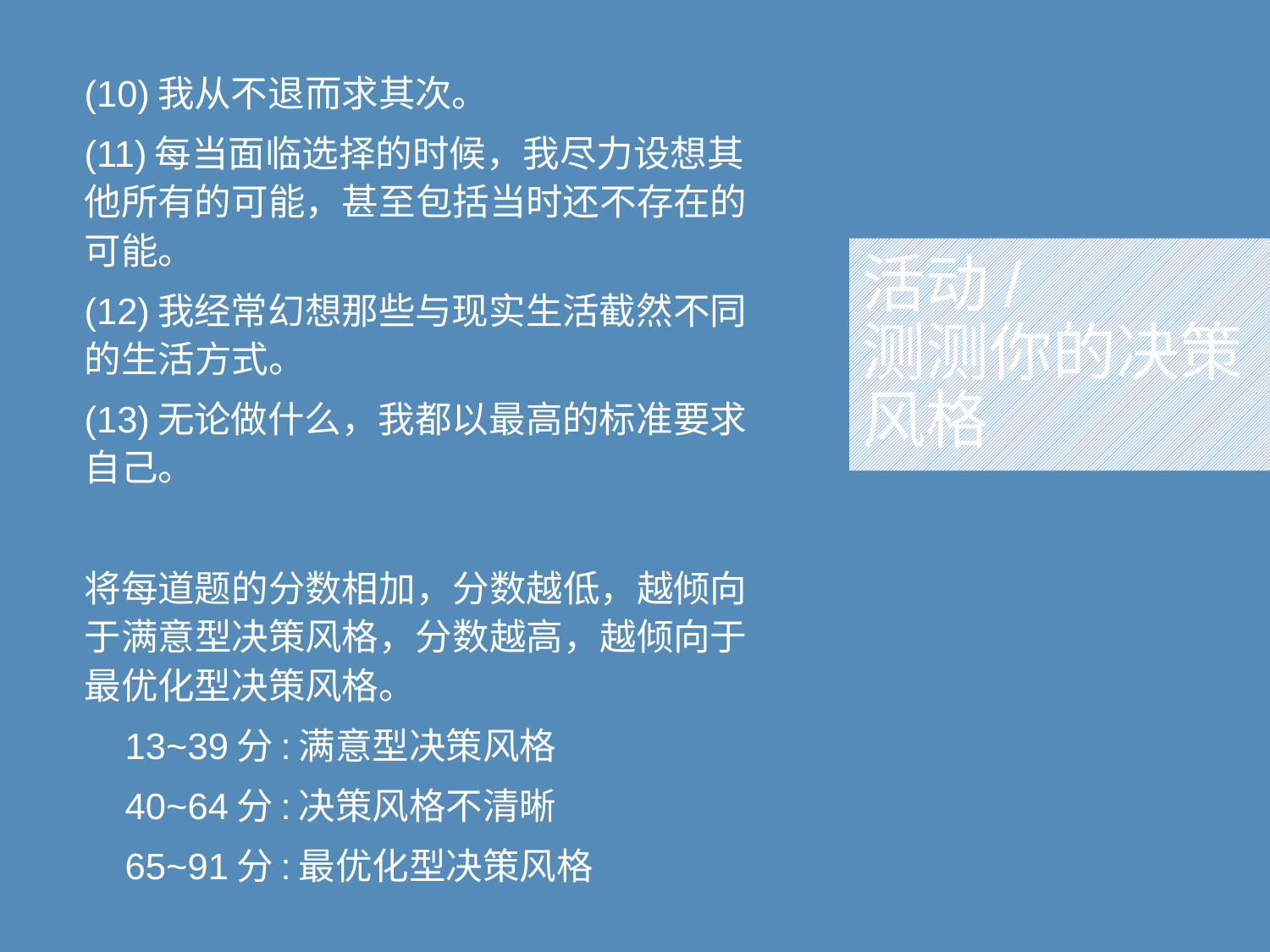

(10)我从不退而求其次。
(11)每当面临选择的时候，我尽力设想其他所有的可能，甚至包括当时还不存在的可能。
(12)我经常幻想那些与现实生活截然不同的生活方式。
(13)无论做什么，我都以最高的标准要求自己。

将每道题的分数相加，分数越低，越倾向于满意型决策风格，分数越高，越倾向于最优化型决策风格。
    13~39分:满意型决策风格
    40~64分:决策风格不清晰
    65~91分:最优化型决策风格

# 活动/ 测测你的决策风格